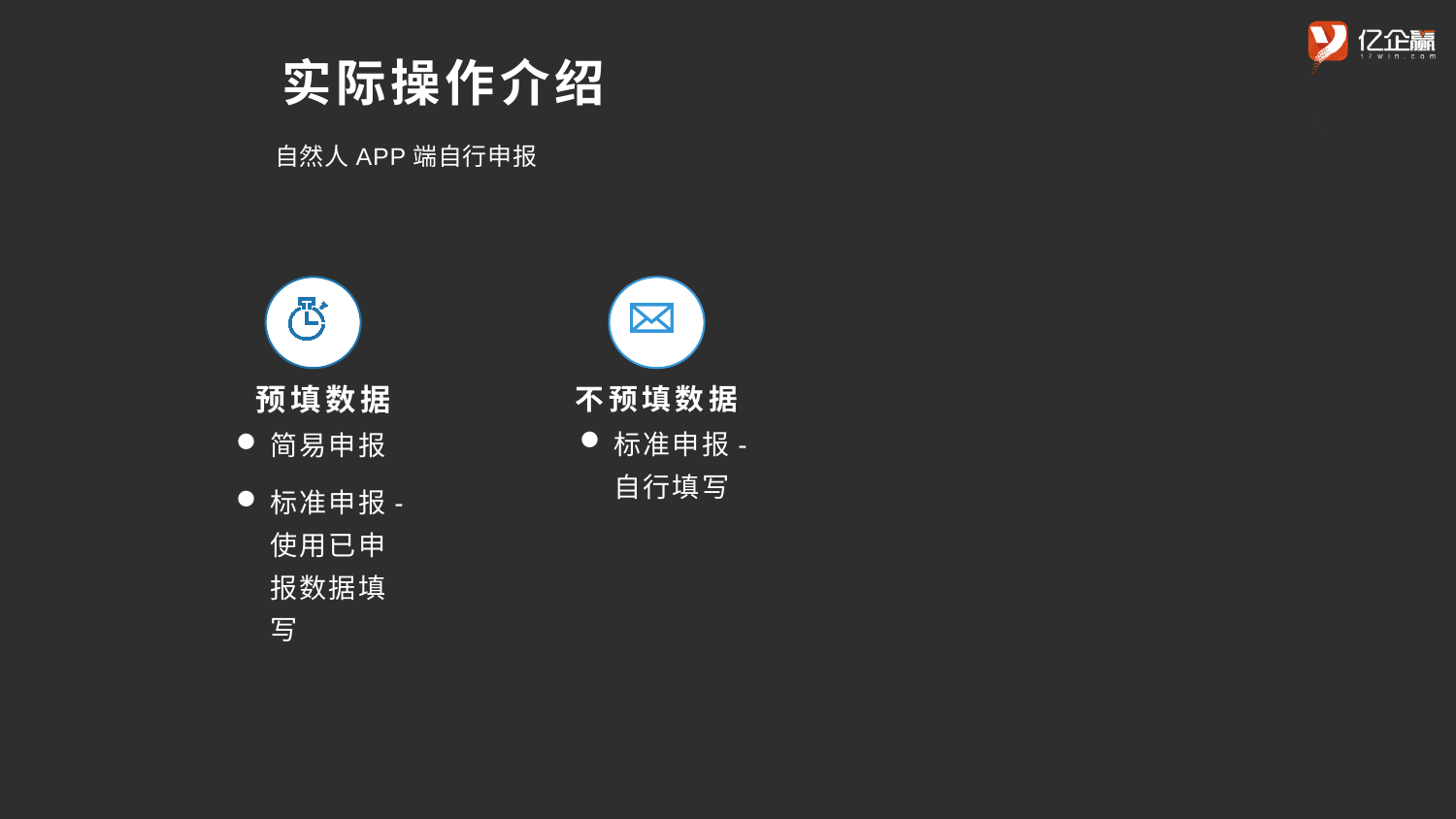

实际操作介绍
          自然人APP端自行申报

不预填数据
预填数据
标准申报-自行填写

简易申报
标准申报-使用已申报数据填写